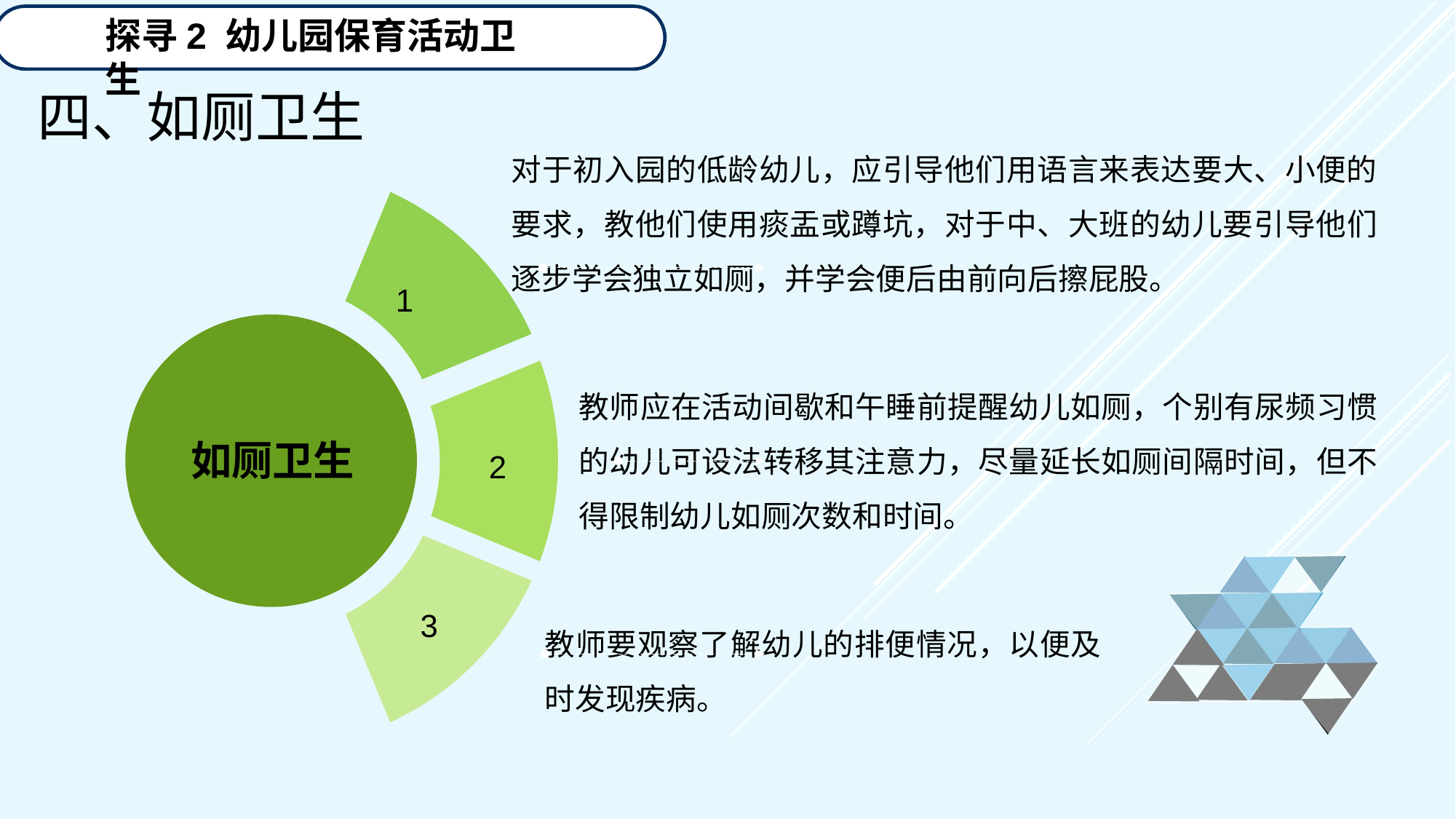

探寻2 幼儿园保育活动卫生
四、如厕卫生
对于初入园的低龄幼儿，应引导他们用语言来表达要大、小便的要求，教他们使用痰盂或蹲坑，对于中、大班的幼儿要引导他们逐步学会独立如厕，并学会便后由前向后擦屁股。

1

教师应在活动间歇和午睡前提醒幼儿如厕，个别有尿频习惯的幼儿可设法转移其注意力，尽量延长如厕间隔时间，但不得限制幼儿如厕次数和时间。
如厕卫生
2

3
教师要观察了解幼儿的排便情况，以便及时发现疾病。
延迟符